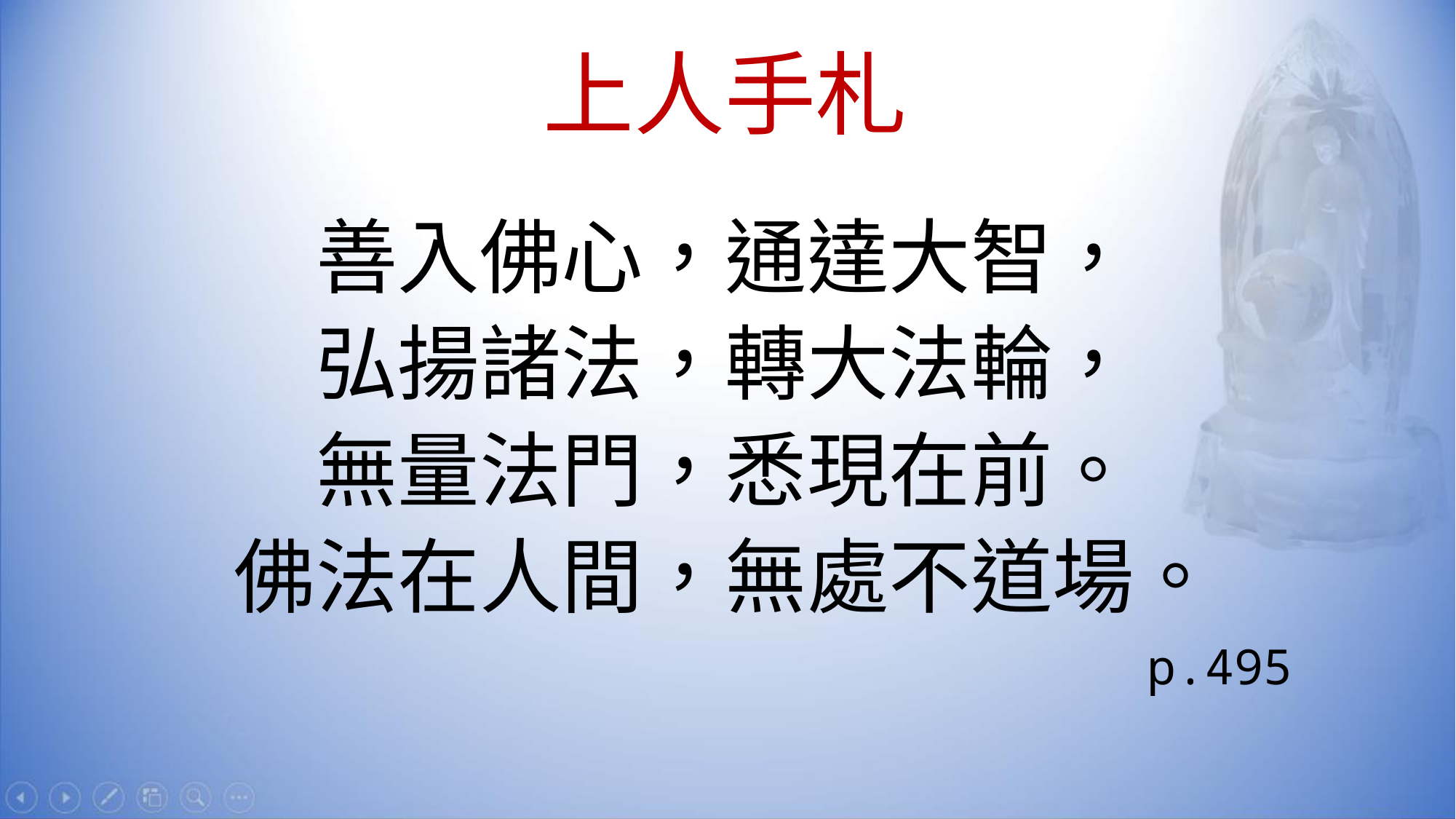

# 上人手札
善入佛心，通達大智，
弘揚諸法，轉大法輪，
無量法門，悉現在前。
佛法在人間，無處不道場。
                                  p.495